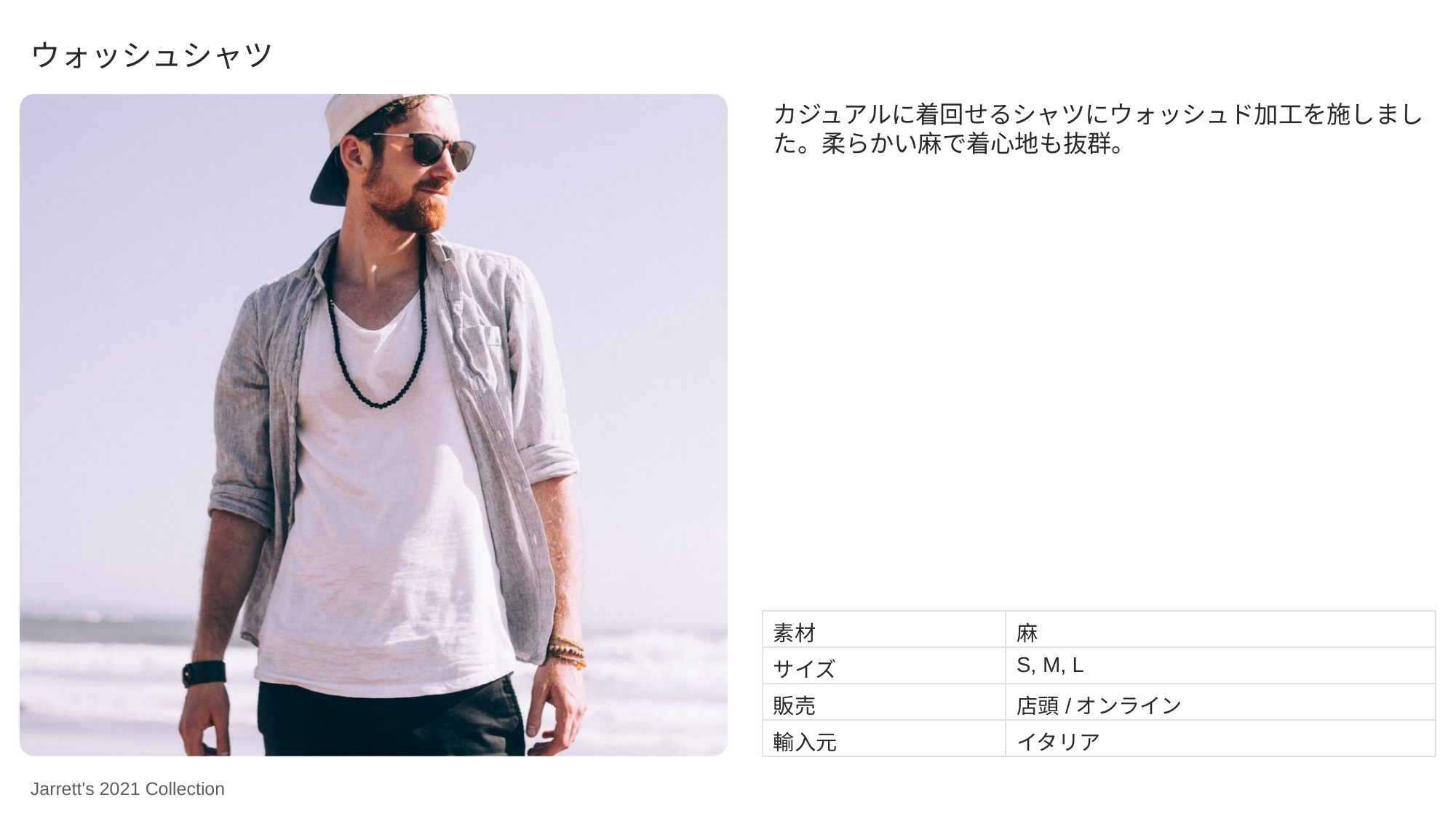

ウォッシュシャツ

カジュアルに着回せるシャツにウォッシュド加工を施しました。柔らかい麻で着心地も抜群。
| 素材 | 麻 |
| --- | --- |
| サイズ | S, M, L |
| 販売 | 店頭/オンライン |
| 輸入元 | イタリア |
Jarrett's 2021 Collection